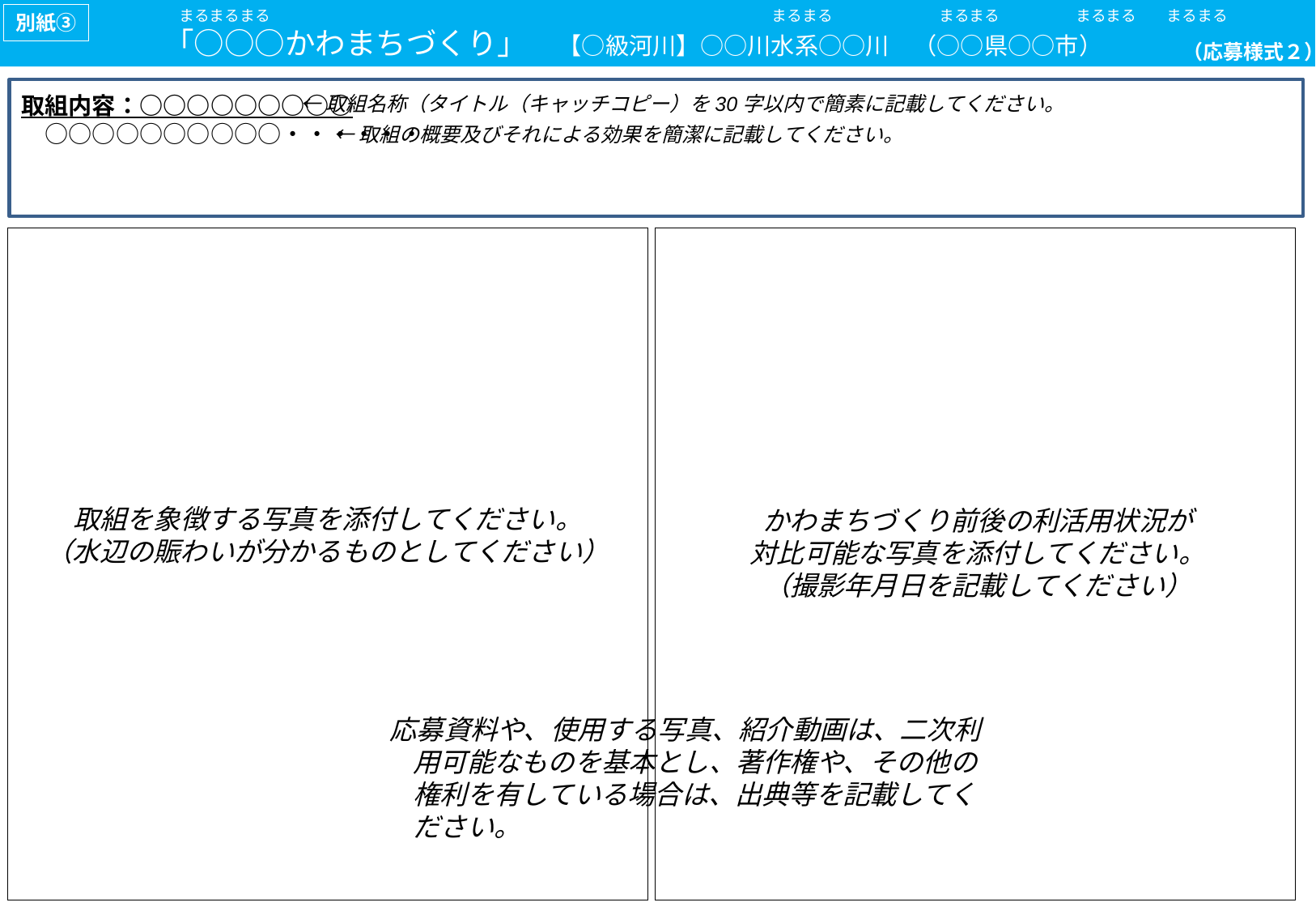

まるまるまる　　　　　　　　　　　　　　　　　　　　　　　　　　　　　　　　　まるまる　　　　　　　まるまる　　　　　まるまる　　まるまる
　　　　　「○○○かわまちづくり」　【○級河川】○○川水系○○川　（○○県○○市）
別紙③
（応募様式２）
取組内容：○○○○○○○○○
　○○○○○○○○○○・・・・・・

←取組名称（タイトル（キャッチコピー）を30字以内で簡素に記載してください。
←取組の概要及びそれによる効果を簡潔に記載してください。

取組を象徴する写真を添付してください。
（水辺の賑わいが分かるものとしてください）
かわまちづくり前後の利活用状況が
対比可能な写真を添付してください。
（撮影年月日を記載してください）
応募資料や、使用する写真、紹介動画は、二次利用可能なものを基本とし、著作権や、その他の権利を有している場合は、出典等を記載してください。